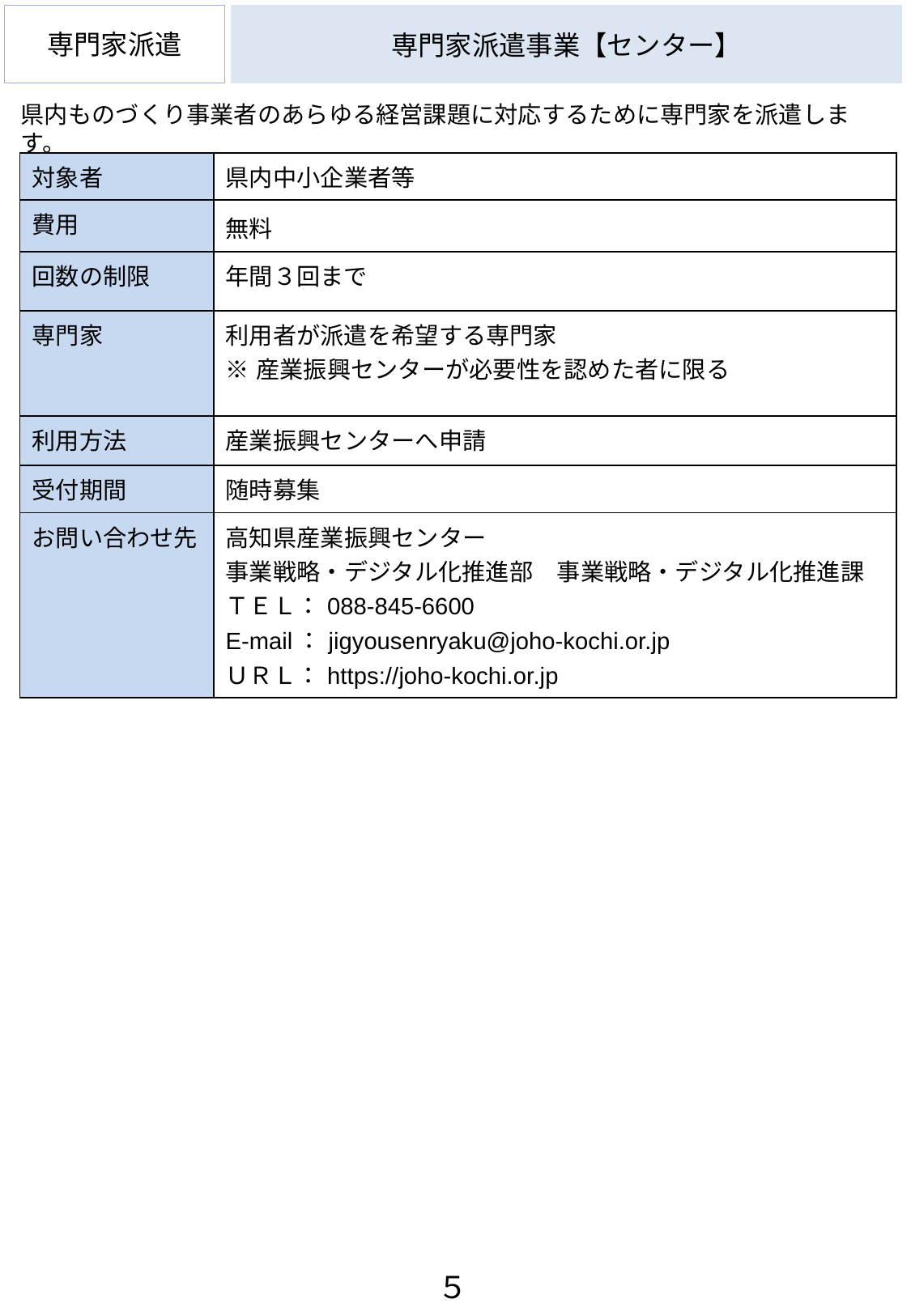

専門家派遣
# 専門家派遣事業【センター】
県内ものづくり事業者のあらゆる経営課題に対応するために専門家を派遣します。
| 対象者 | 県内中小企業者等 |
| --- | --- |
| 費用 | 無料 |
| 回数の制限 | 年間３回まで |
| 専門家 | 利用者が派遣を希望する専門家 ※産業振興センターが必要性を認めた者に限る |
| 利用方法 | 産業振興センターへ申請 |
| 受付期間 | 随時募集 |
| お問い合わせ先 | 高知県産業振興センター 事業戦略・デジタル化推進部　事業戦略・デジタル化推進課 ＴＥＬ：088-845-6600 E-mail：jigyousenryaku@joho-kochi.or.jp ＵＲＬ：https://joho-kochi.or.jp |
５